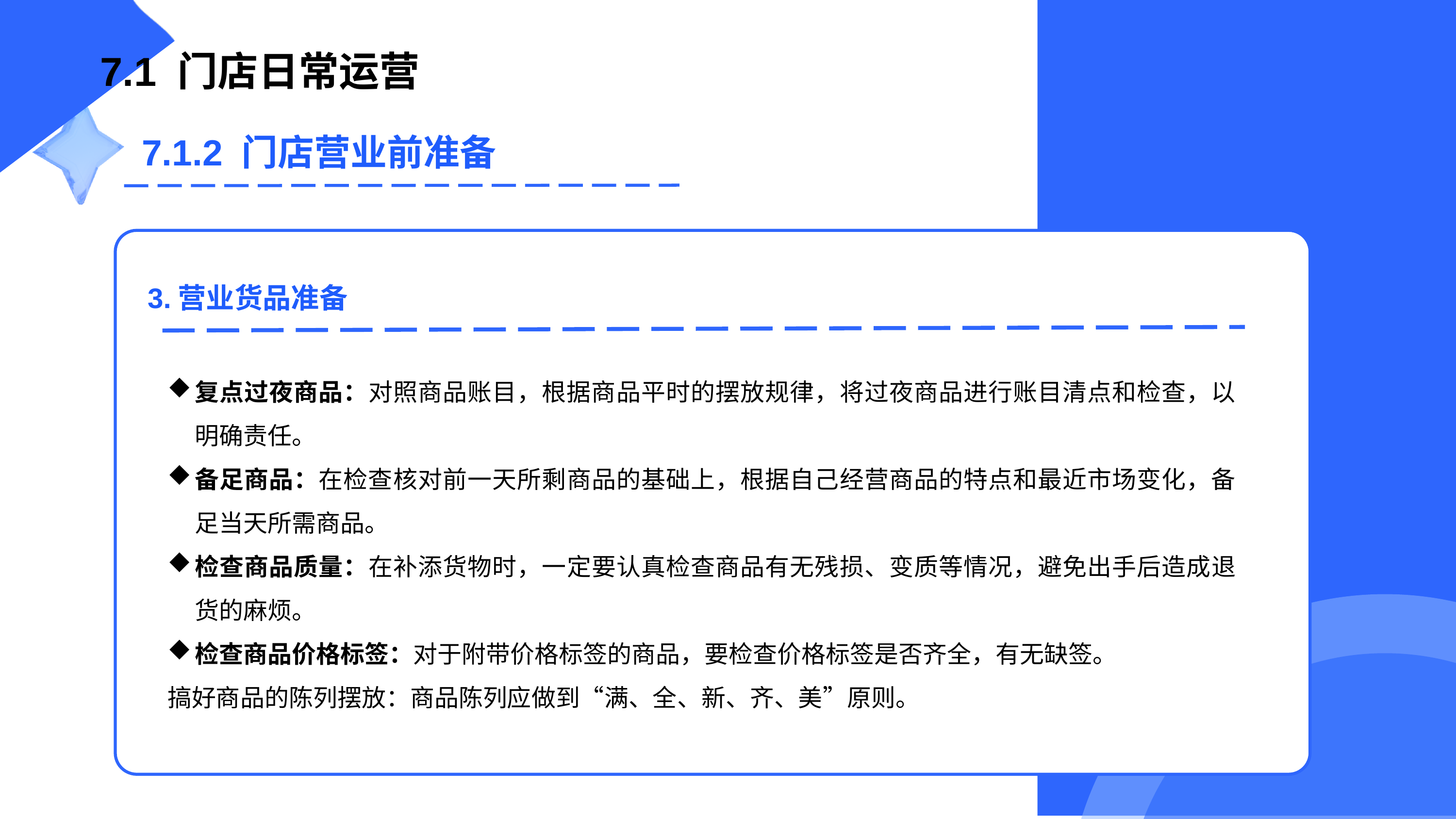

7.1 门店日常运营

7.1.2 门店营业前准备

复点过夜商品：对照商品账目，根据商品平时的摆放规律，将过夜商品进行账目清点和检查，以明确责任。
备足商品：在检查核对前一天所剩商品的基础上，根据自己经营商品的特点和最近市场变化，备足当天所需商品。
检查商品质量：在补添货物时，一定要认真检查商品有无残损、变质等情况，避免出手后造成退货的麻烦。
检查商品价格标签：对于附带价格标签的商品，要检查价格标签是否齐全，有无缺签。
搞好商品的陈列摆放：商品陈列应做到“满、全、新、齐、美”原则。
3.营业货品准备